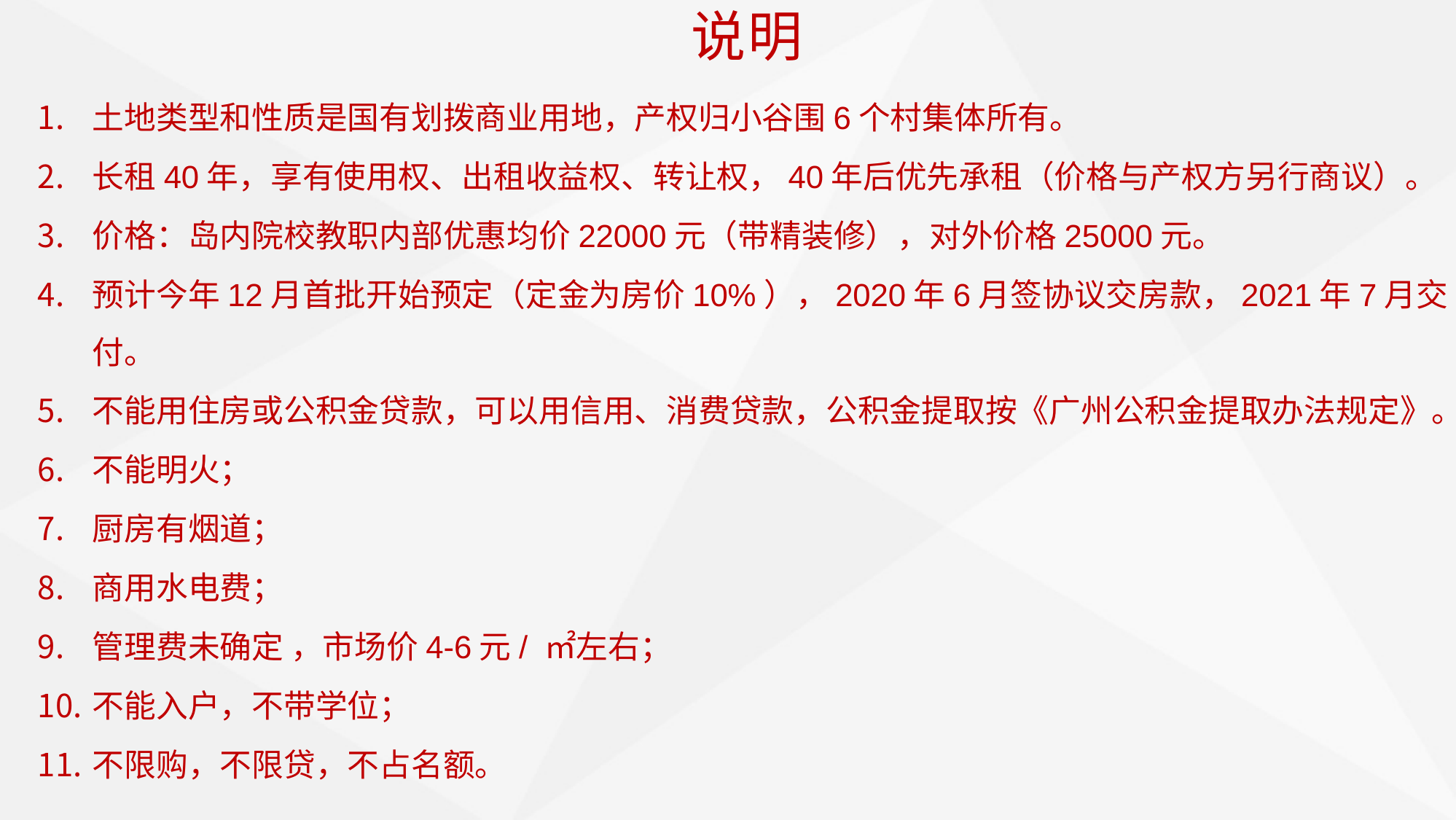

说明
土地类型和性质是国有划拨商业用地，产权归小谷围6个村集体所有。
长租40年，享有使用权、出租收益权、转让权，40年后优先承租（价格与产权方另行商议）。
价格：岛内院校教职内部优惠均价22000元（带精装修），对外价格25000元。
预计今年12月首批开始预定（定金为房价10%），2020年6月签协议交房款，2021年7月交付。
不能用住房或公积金贷款，可以用信用、消费贷款，公积金提取按《广州公积金提取办法规定》。
不能明火；
厨房有烟道；
商用水电费；
管理费未确定 ，市场价4-6元/ ㎡左右；
不能入户，不带学位；
不限购，不限贷，不占名额。